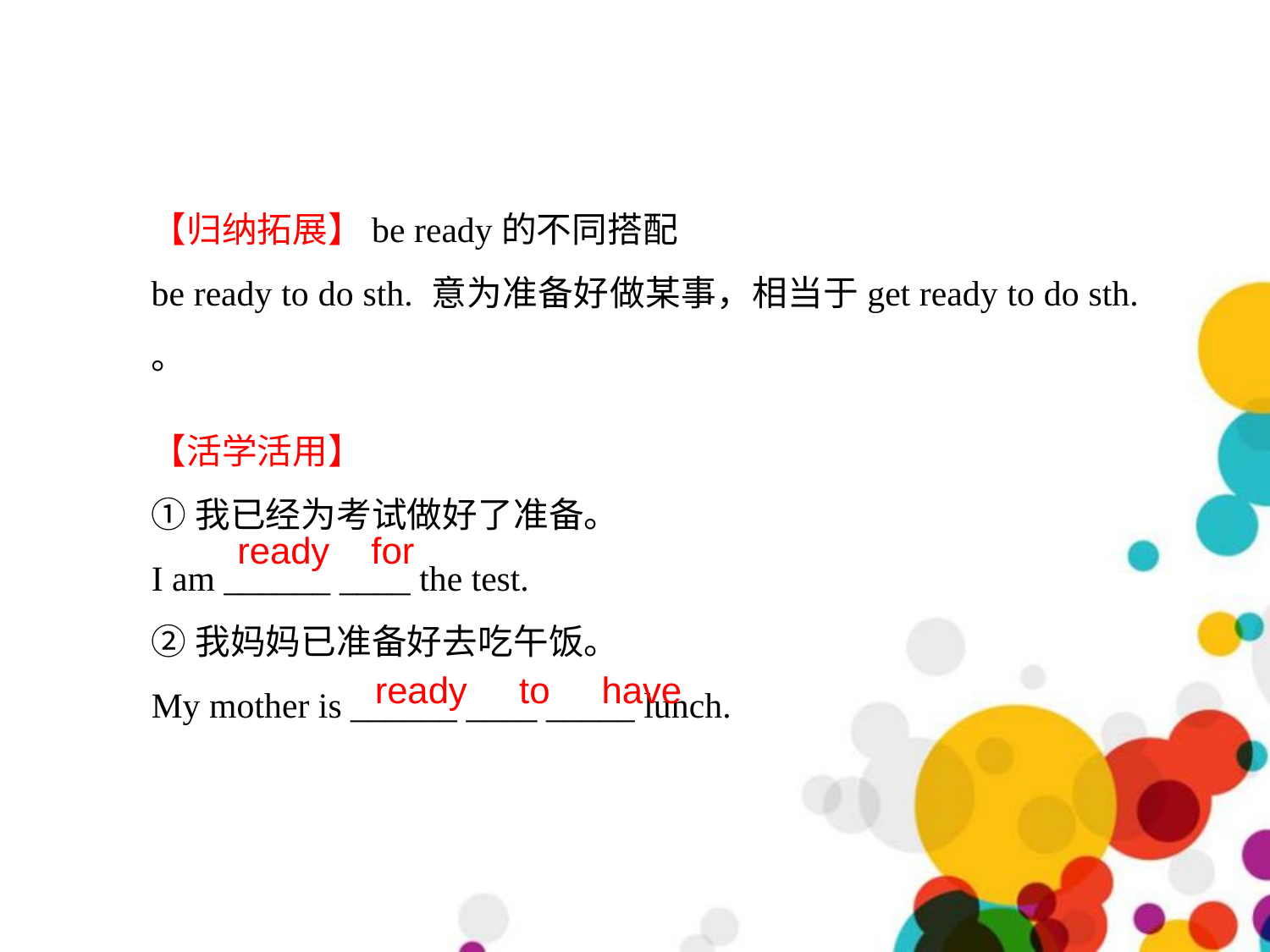

1
【归纳拓展】be ready的不同搭配
be ready to do sth. 意为准备好做某事，相当于get ready to do sth. 。
【活学活用】
①我已经为考试做好了准备。
I am ______ ____ the test.
②我妈妈已准备好去吃午饭。
My mother is ______ ____ _____ lunch.
ready    for
ready     to     have